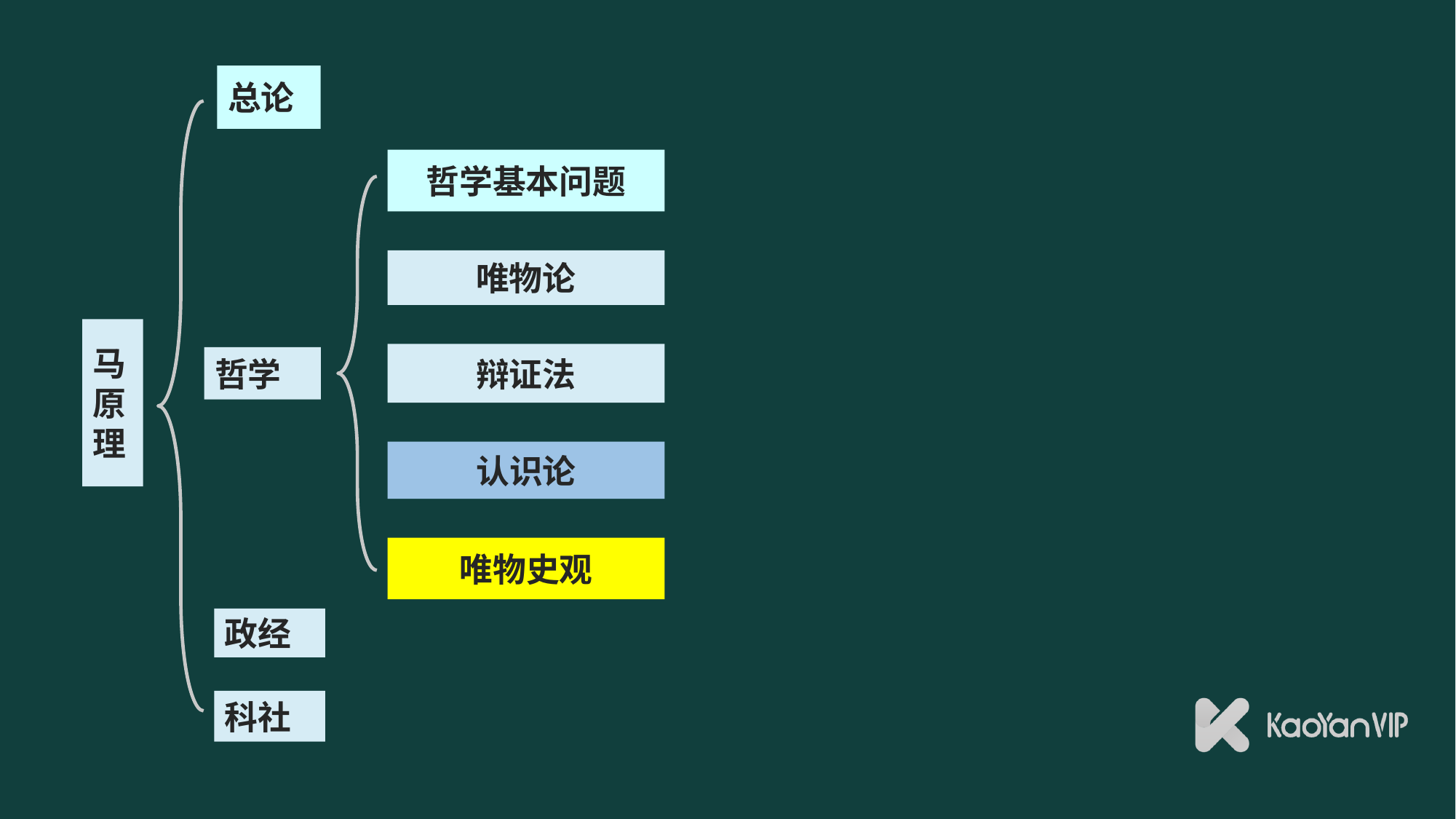

总论

哲学基本问题

唯物论
辩证法
哲学
认识论
唯物史观
马
原
理
政经
科社